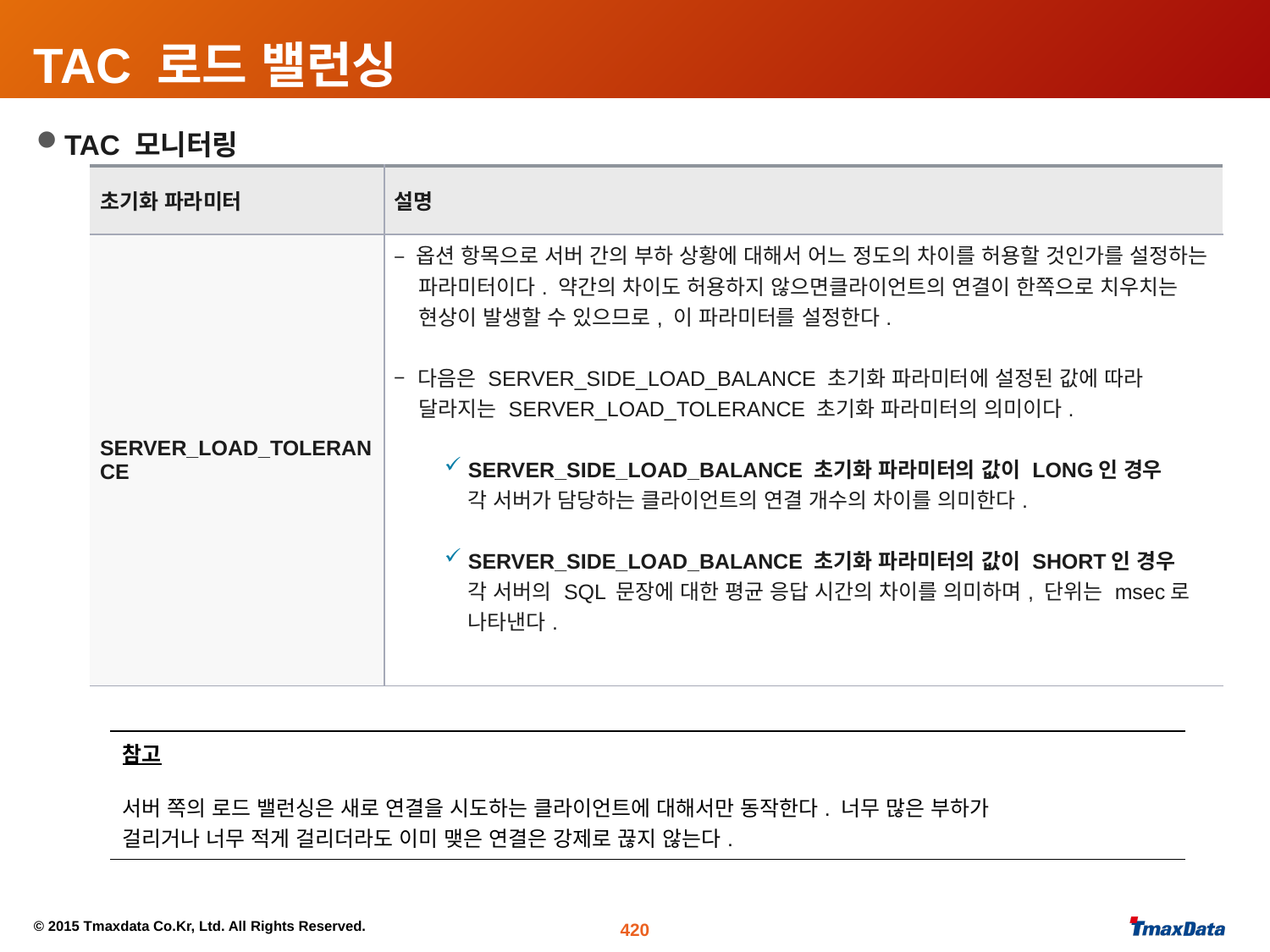

# TAC 로드 밸런싱
TAC 모니터링

| 초기화 파라미터 | 설명 |
| --- | --- |
| SERVER\_LOAD\_TOLERANCE | – 옵션 항목으로 서버 간의 부하 상황에 대해서 어느 정도의 차이를 허용할 것인가를 설정하는 파라미터이다. 약간의 차이도 허용하지 않으면클라이언트의 연결이 한쪽으로 치우치는 현상이 발생할 수 있으므로, 이 파라미터를 설정한다. – 다음은 SERVER\_SIDE\_LOAD\_BALANCE 초기화 파라미터에 설정된 값에 따라 달라지는 SERVER\_LOAD\_TOLERANCE 초기화 파라미터의 의미이다. SERVER\_SIDE\_LOAD\_BALANCE 초기화 파라미터의 값이 LONG인 경우 각 서버가 담당하는 클라이언트의 연결 개수의 차이를 의미한다. SERVER\_SIDE\_LOAD\_BALANCE 초기화 파라미터의 값이 SHORT인 경우 각 서버의 SQL 문장에 대한 평균 응답 시간의 차이를 의미하며, 단위는 msec로 나타낸다. |
| 참고 서버 쪽의 로드 밸런싱은 새로 연결을 시도하는 클라이언트에 대해서만 동작한다. 너무 많은 부하가 걸리거나 너무 적게 걸리더라도 이미 맺은 연결은 강제로 끊지 않는다. |
| --- |